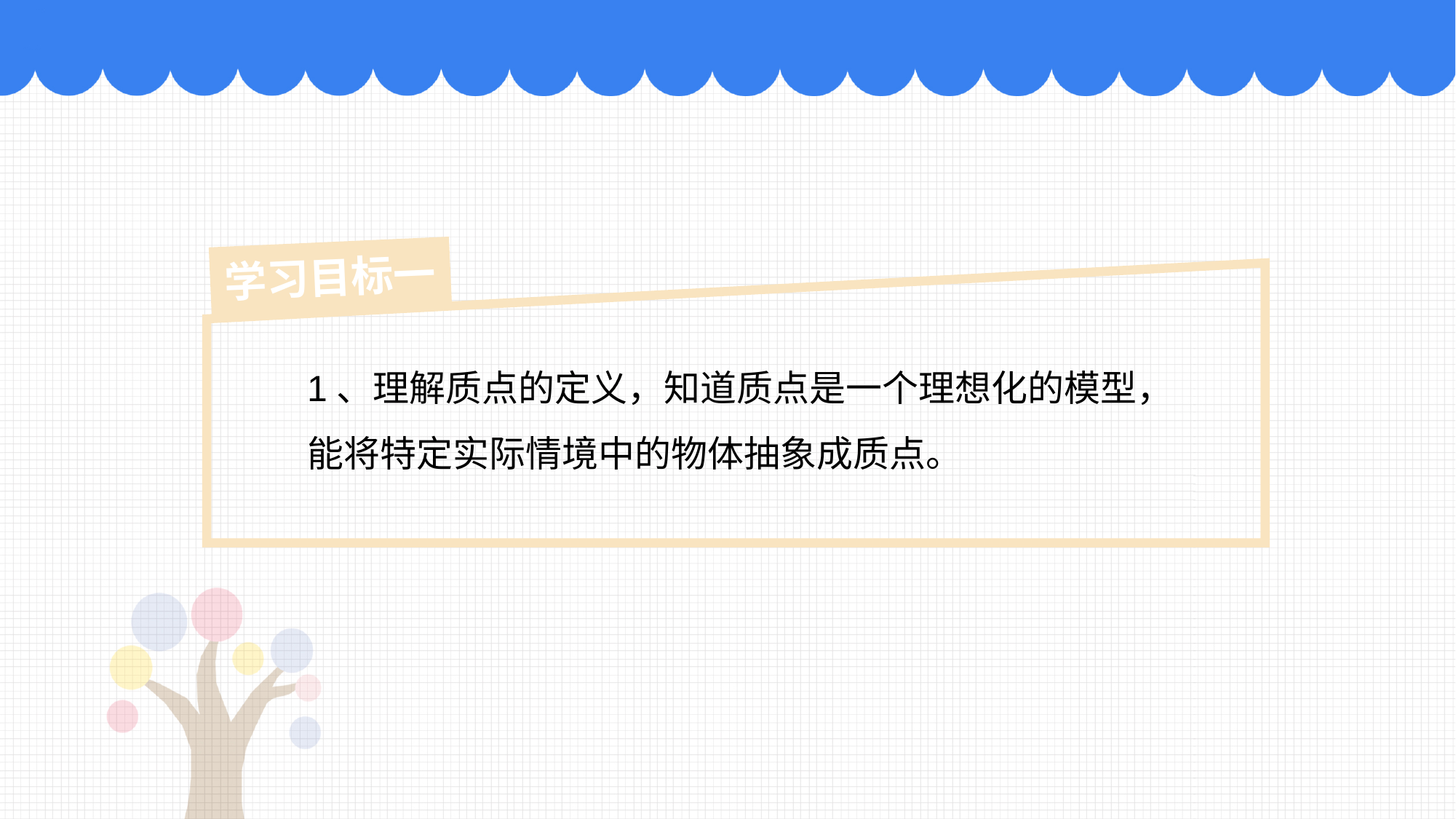

学习目标一

1、理解质点的定义，知道质点是一个理想化的模型，
能将特定实际情境中的物体抽象成质点。